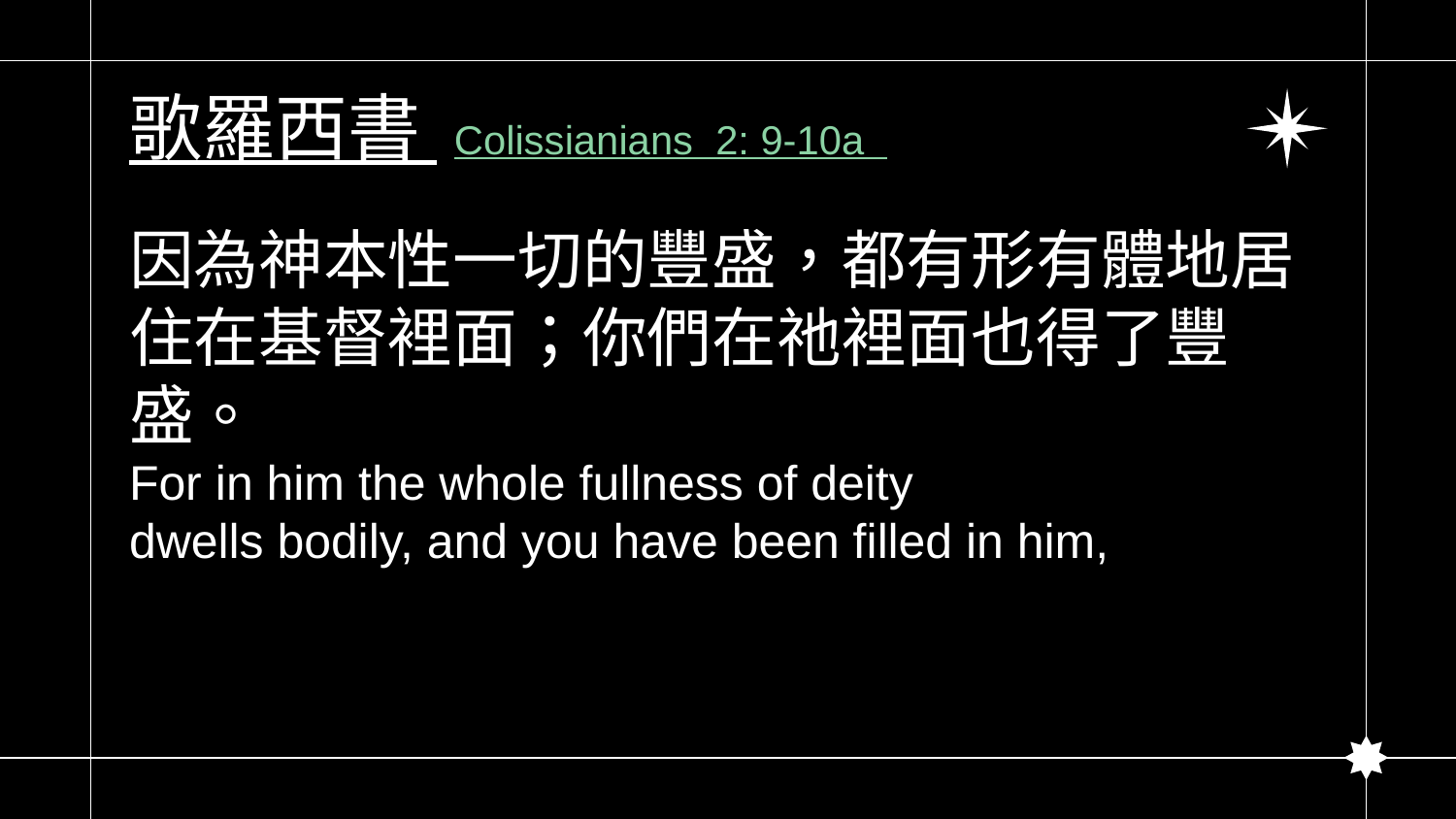

# 歌羅西書 Colissianians  2: 9-10a

因為神本性一切的豐盛，都有形有體地居住在基督裡面；你們在祂裡面也得了豐盛。
For in him the whole fullness of deity dwells bodily, and you have been filled in him,